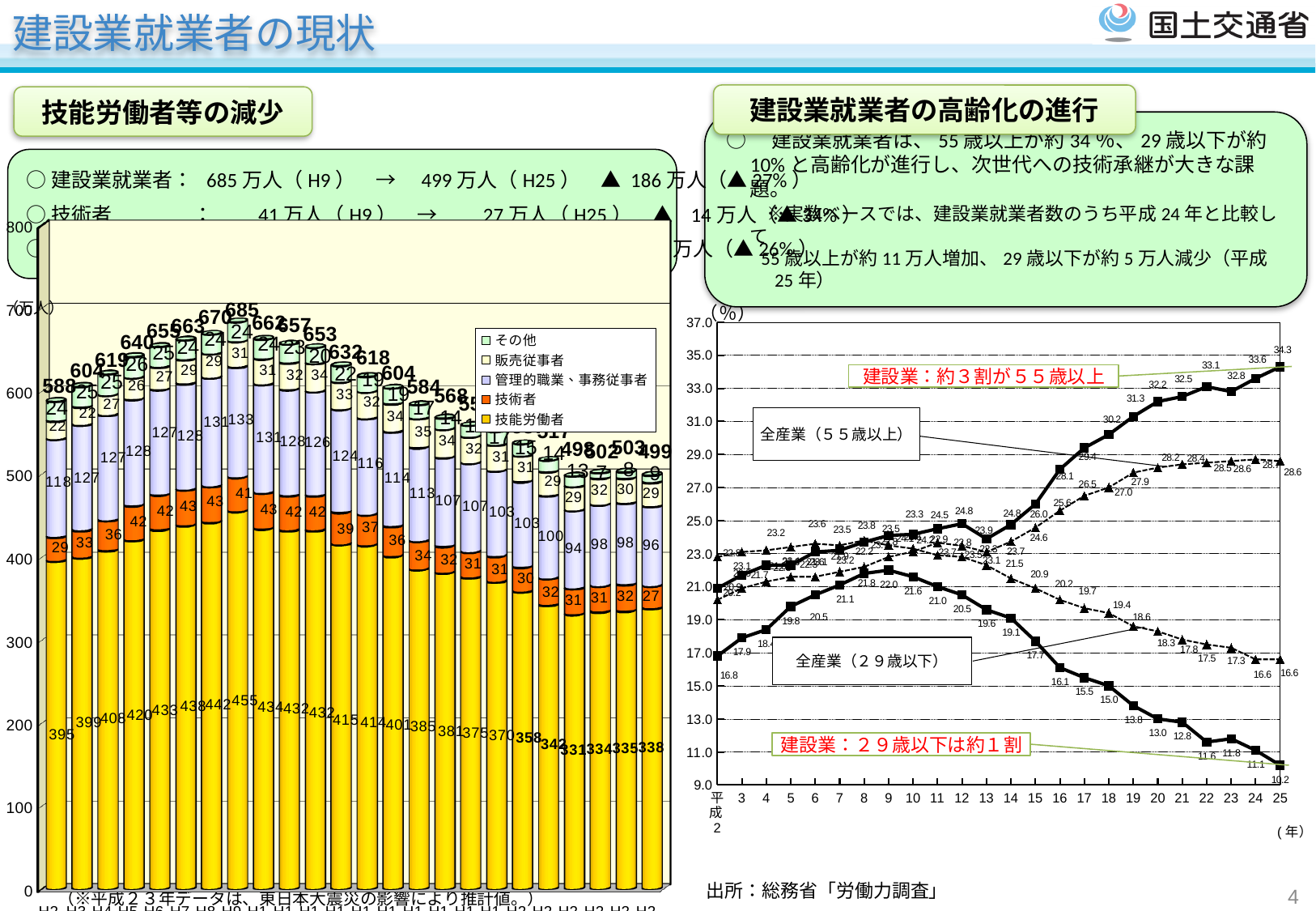

建設業就業者の現状
建設業就業者の高齢化の進行
技能労働者等の減少
○建設業就業者：  685万人（H9）　→　499万人（H25）　▲ 186万人（▲27%）
○技術者　　　　：　　41万人（H9）　→　　27万人（H25）　▲   14万人（▲34%）
○技能労働者　：　 455万人（H9）  →   338万人（H25）　▲   117万人（▲26%）
○　建設業就業者は、55歳以上が約34％、29歳以下が約10%と高齢化が進行し、次世代への技術承継が大きな課題。
　　※実数ベースでは、建設業就業者数のうち平成24年と比較して
55歳以上が約11万人増加、29歳以下が約5万人減少（平成25年）

[unsupported chart]

### Chart

| Category | 全産業（５５歳以上） | 建設業（５５歳以上） | 全産業（２９歳以下） | 建設業（２９歳以下） |
|---|---|---|---|---|
| 平成2 | 20.2 | 20.9 | 22.8 | 16.8 |
| 3 | 20.9 | 21.7 | 23.1 | 17.9 |
| 4 | 21.3 | 22.3 | 23.2 | 18.4 |
| 5 | 21.6 | 22.3 | 23.4 | 19.8 |
| 6 | 21.6 | 23.1 | 23.6 | 20.5 |
| 7 | 21.9 | 23.2 | 23.5 | 21.1 |
| 8 | 22.2 | 23.7 | 23.8 | 21.8 |
| 9 | 22.8 | 24.1 | 23.5 | 22.0 |
| 10 | 23.119435062941356 | 24.169184290030213 | 23.3 | 21.6 |
| 11 | 23.66140513772826 | 24.50532724505299 | 22.9 | 21.0 |
| 12 | 23.47192057089668 | 24.808575803981622 | 22.8 | 20.5 |
| 13 | 23.097317529631926 | 23.89240506329114 | 22.3 | 19.6 |
| 14 | 23.728278041074226 | 24.75728155339809 | 21.5 | 19.1 |
| 15 | 24.572514249524612 | 25.99337748344371 | 20.9 | 17.7 |
| 16 | 25.6 | 28.1 | 20.2 | 16.1 |
| 17 | 26.5 | 29.4 | 19.7 | 15.492957746478869 |
| 18 | 27.0 | 30.2 | 19.4 | 15.0 |
| 19 | 27.9 | 31.3 | 18.6 | 13.8 |
| 20 | 28.2 | 32.2 | 18.3 | 13.0 |
| 21 | 28.4 | 32.5 | 17.8 | 12.8 |
| 22 | 28.5 | 33.1 | 17.5 | 11.6 |
| 23 | 28.6 | 32.800000000000004 | 17.3 | 11.8 |
| 24 | 28.7 | 33.6 | 16.6 | 11.1 |
| 25 | 28.6 | 34.300000000000004 | 16.6 | 10.200000000000001 |
建設業：約３割が５５歳以上
全産業（５５歳以上）
全産業（２９歳以下）
建設業：２９歳以下は約１割
出所：総務省 「労働力調査」（暦年平均）
4
出所：総務省「労働力調査」
（※平成２３年データは、東日本大震災の影響により推計値。）